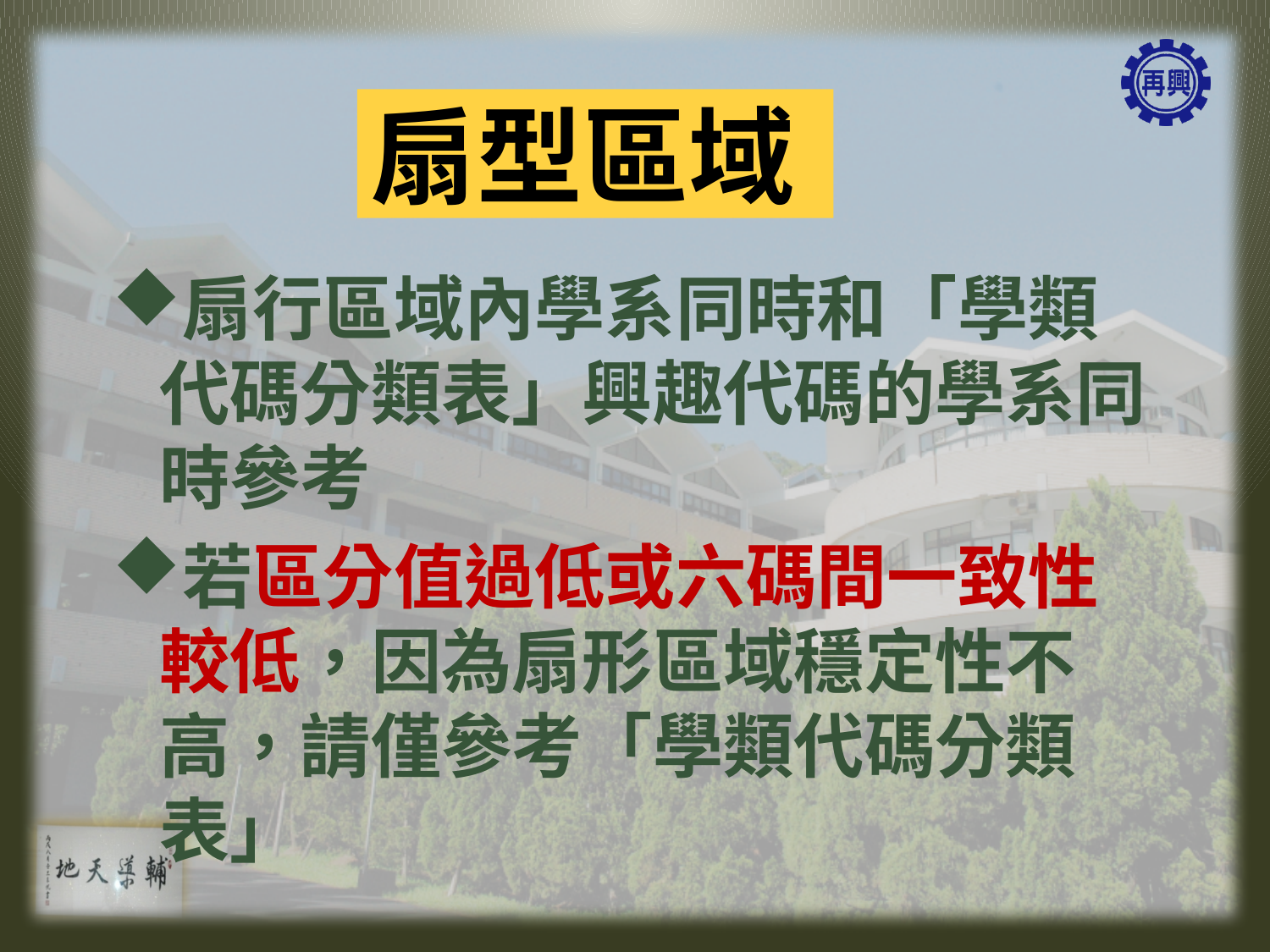

扇型區域
扇行區域內學系同時和「學類代碼分類表」興趣代碼的學系同時參考
若區分值過低或六碼間一致性較低，因為扇形區域穩定性不高，請僅參考「學類代碼分類表」